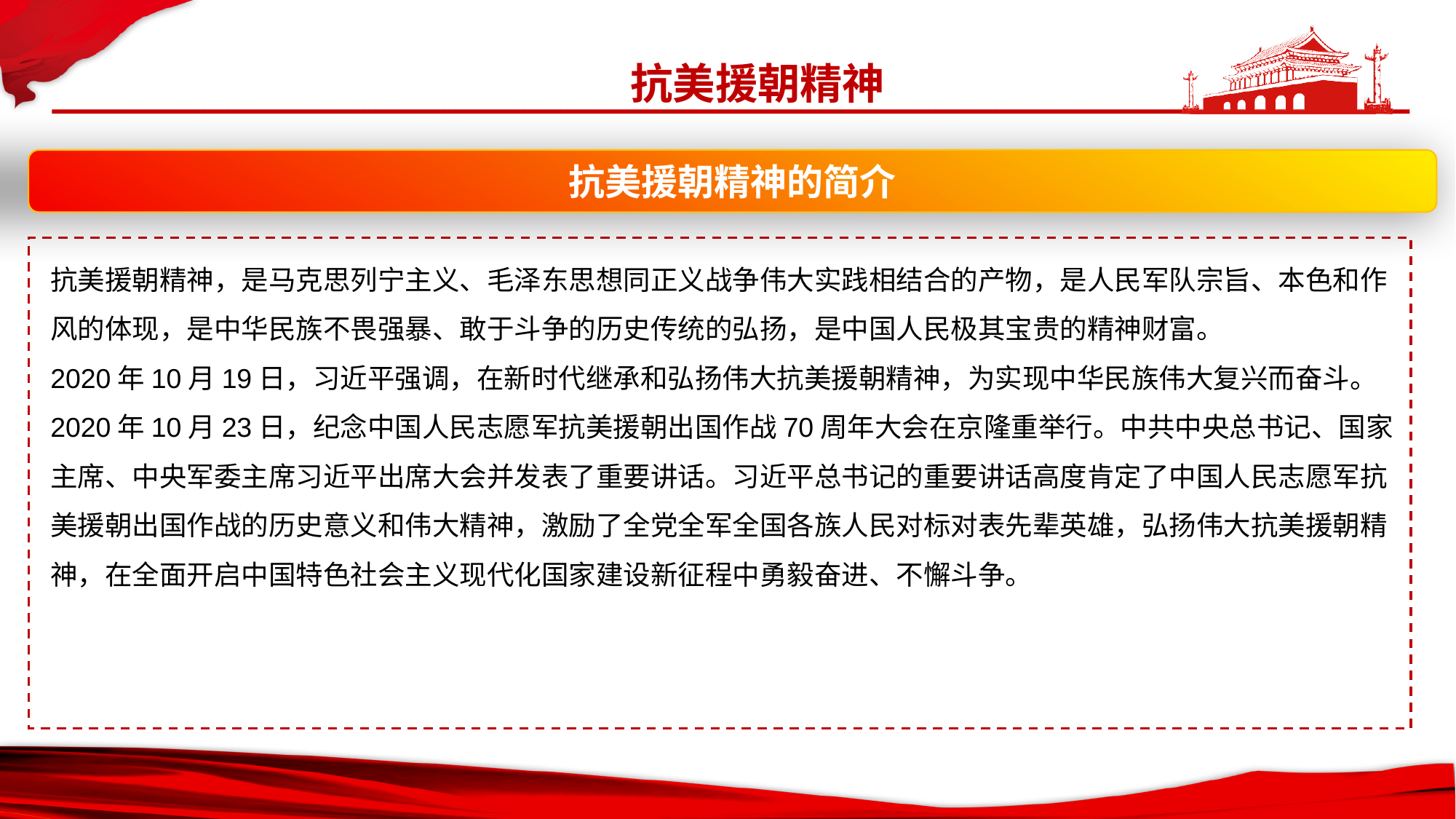

抗美援朝精神
抗美援朝精神的简介

抗美援朝精神，是马克思列宁主义、毛泽东思想同正义战争伟大实践相结合的产物，是人民军队宗旨、本色和作风的体现，是中华民族不畏强暴、敢于斗争的历史传统的弘扬，是中国人民极其宝贵的精神财富。
2020年10月19日，习近平强调，在新时代继承和弘扬伟大抗美援朝精神，为实现中华民族伟大复兴而奋斗。
2020年10月23日，纪念中国人民志愿军抗美援朝出国作战70周年大会在京隆重举行。中共中央总书记、国家主席、中央军委主席习近平出席大会并发表了重要讲话。习近平总书记的重要讲话高度肯定了中国人民志愿军抗美援朝出国作战的历史意义和伟大精神，激励了全党全军全国各族人民对标对表先辈英雄，弘扬伟大抗美援朝精神，在全面开启中国特色社会主义现代化国家建设新征程中勇毅奋进、不懈斗争。